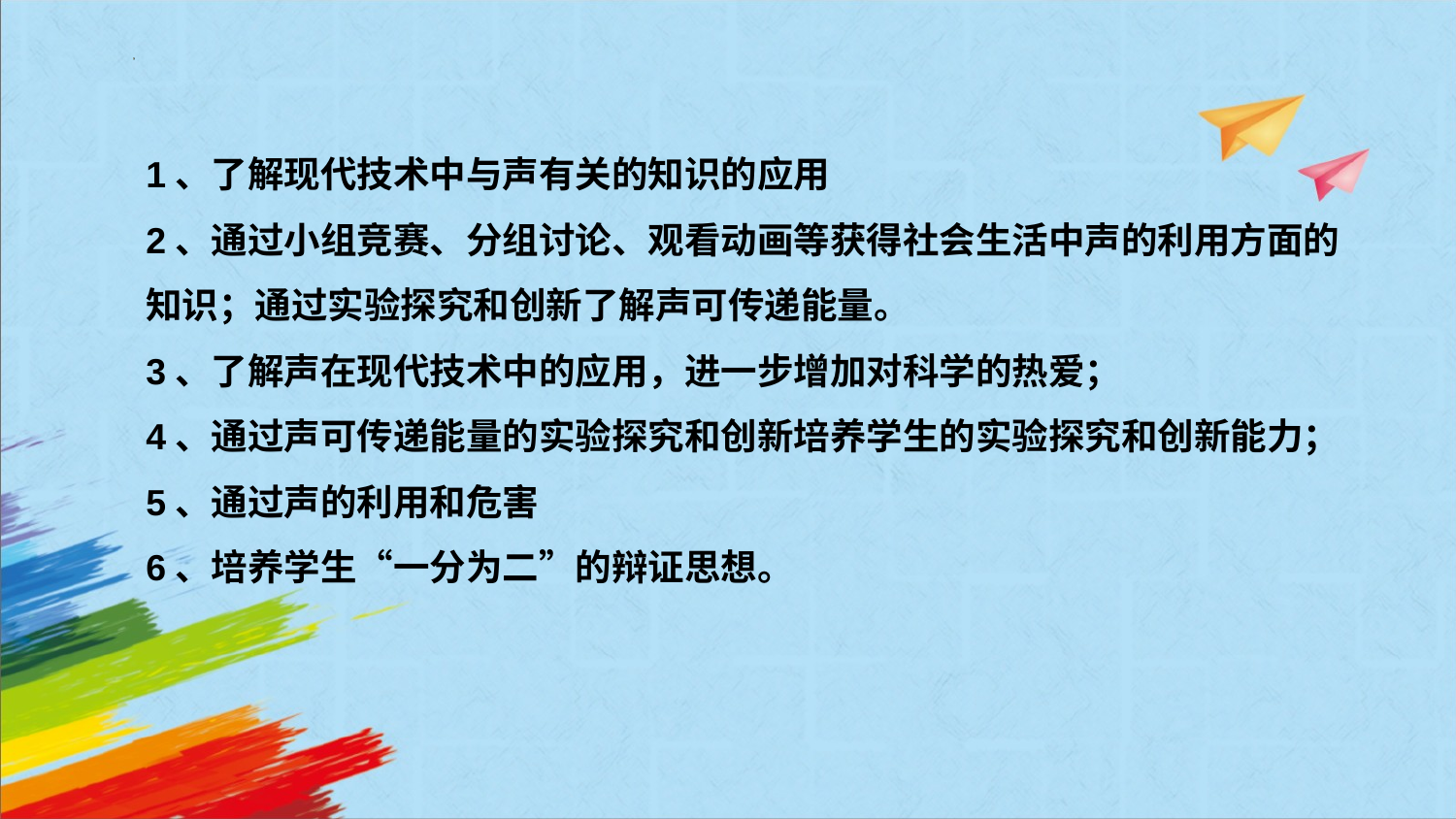

1、了解现代技术中与声有关的知识的应用
2、通过小组竞赛、分组讨论、观看动画等获得社会生活中声的利用方面的知识；通过实验探究和创新了解声可传递能量。
3、了解声在现代技术中的应用，进一步增加对科学的热爱；
4、通过声可传递能量的实验探究和创新培养学生的实验探究和创新能力；
5、通过声的利用和危害
6、培养学生“一分为二”的辩证思想。